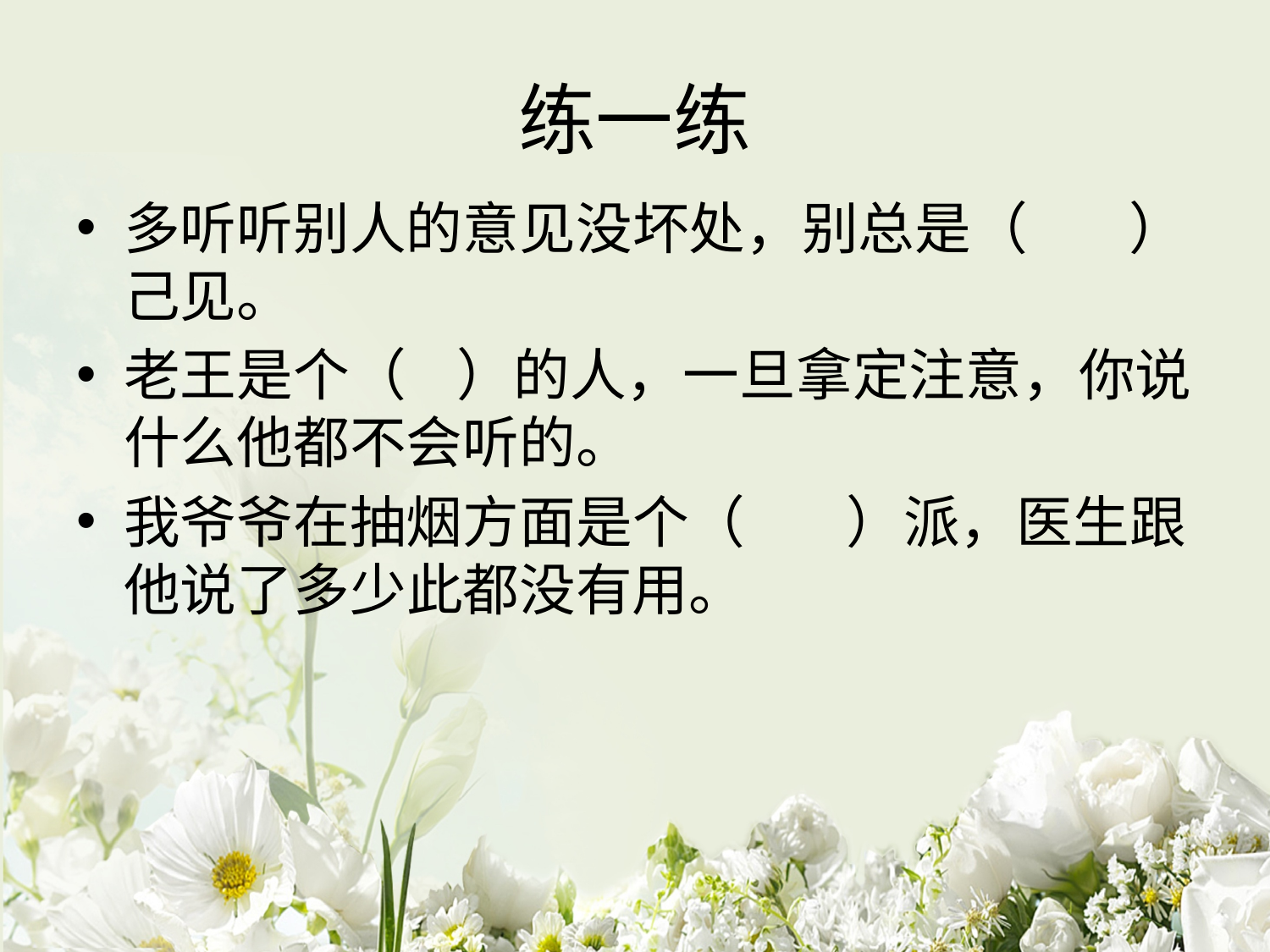

# 练一练
多听听别人的意见没坏处，别总是（        ）己见。
老王是个（    ）的人，一旦拿定注意，你说什么他都不会听的。
我爷爷在抽烟方面是个（        ）派，医生跟他说了多少此都没有用。